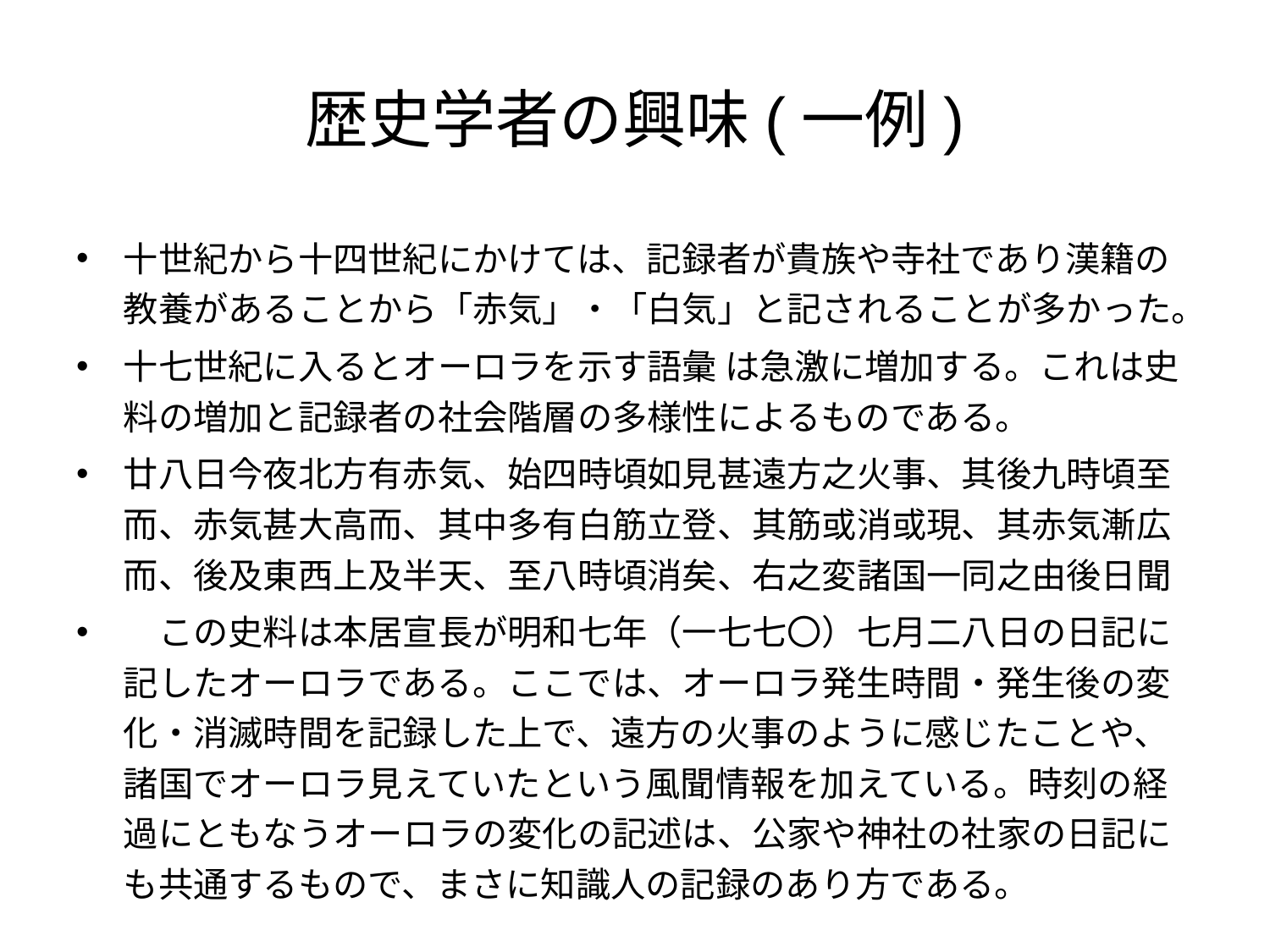

# 歴史学者の興味(一例)
十世紀から十四世紀にかけては、記録者が貴族や寺社であり漢籍の教養があることから「赤気」・「白気」と記されることが多かった。
十七世紀に入るとオーロラを示す語彙 は急激に増加する。これは史料の増加と記録者の社会階層の多様性によるものである。
廿八日今夜北方有赤気、始四時頃如見甚遠方之火事、其後九時頃至而、赤気甚大高而、其中多有白筋立登、其筋或消或現、其赤気漸広而、後及東西上及半天、至八時頃消矣、右之変諸国一同之由後日聞
　この史料は本居宣長が明和七年（一七七〇）七月二八日の日記に記したオーロラである。ここでは、オーロラ発生時間・発生後の変化・消滅時間を記録した上で、遠方の火事のように感じたことや、諸国でオーロラ見えていたという風聞情報を加えている。時刻の経過にともなうオーロラの変化の記述は、公家や神社の社家の日記にも共通するもので、まさに知識人の記録のあり方である。